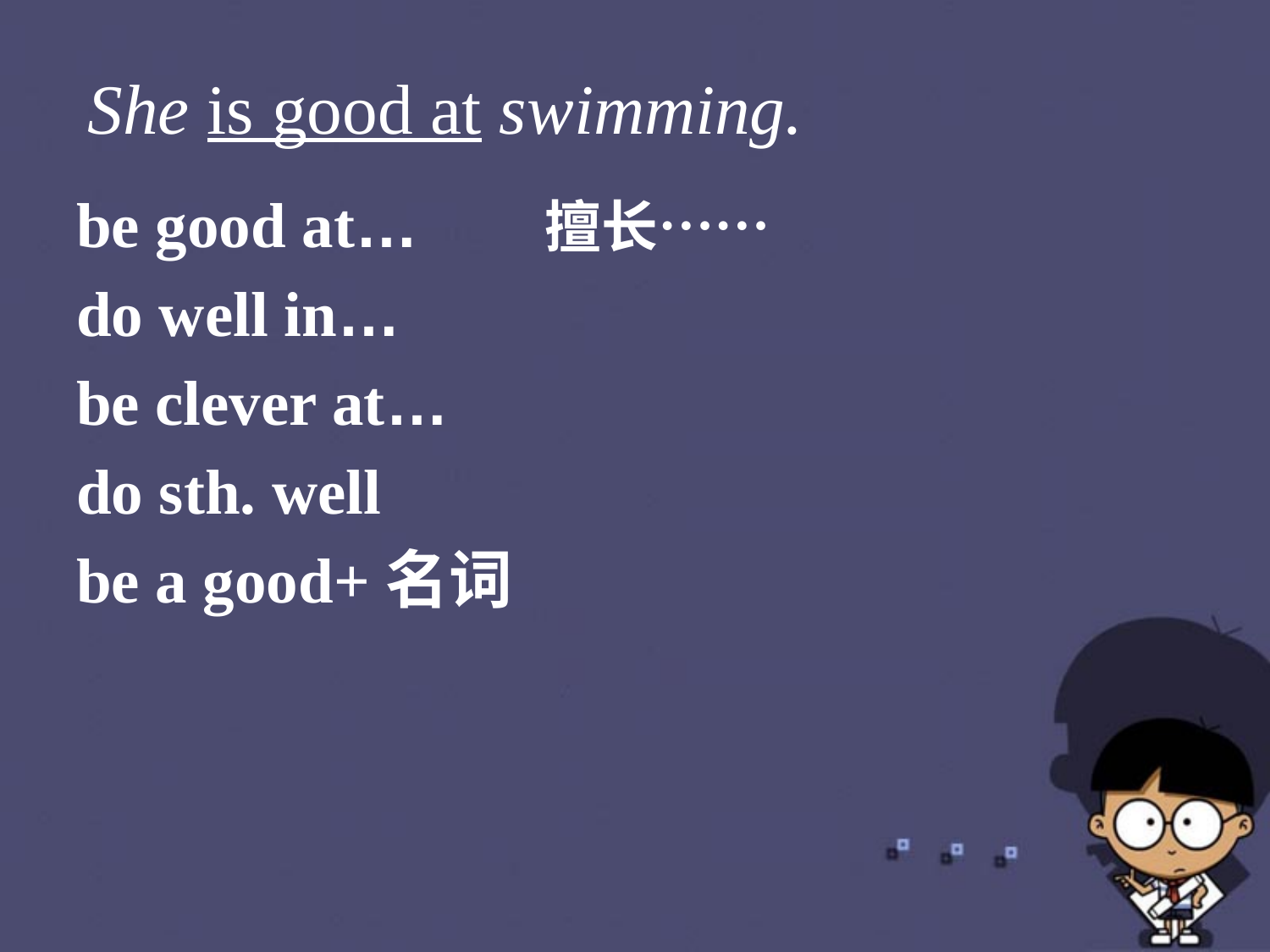

She is good at swimming.
be good at…       擅长……
do well in…
be clever at…
do sth. well
be a good+名词